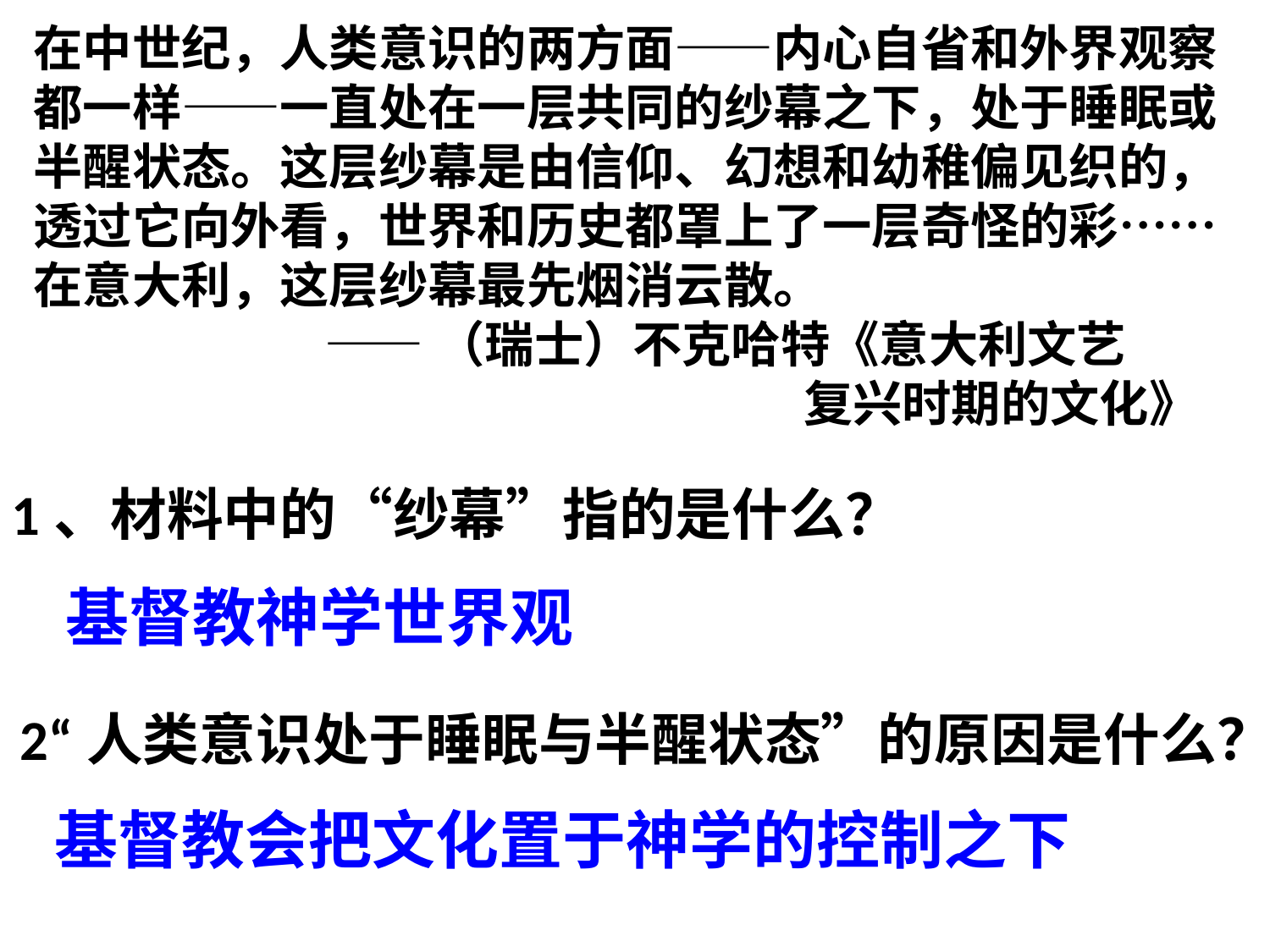

在中世纪，人类意识的两方面——内心自省和外界观察都一样——一直处在一层共同的纱幕之下，处于睡眠或半醒状态。这层纱幕是由信仰、幻想和幼稚偏见织的，透过它向外看，世界和历史都罩上了一层奇怪的彩……在意大利，这层纱幕最先烟消云散。
                          ——（瑞士）不克哈特《意大利文艺
					           复兴时期的文化》
1、材料中的“纱幕”指的是什么？
基督教神学世界观
2“人类意识处于睡眠与半醒状态”的原因是什么？
基督教会把文化置于神学的控制之下